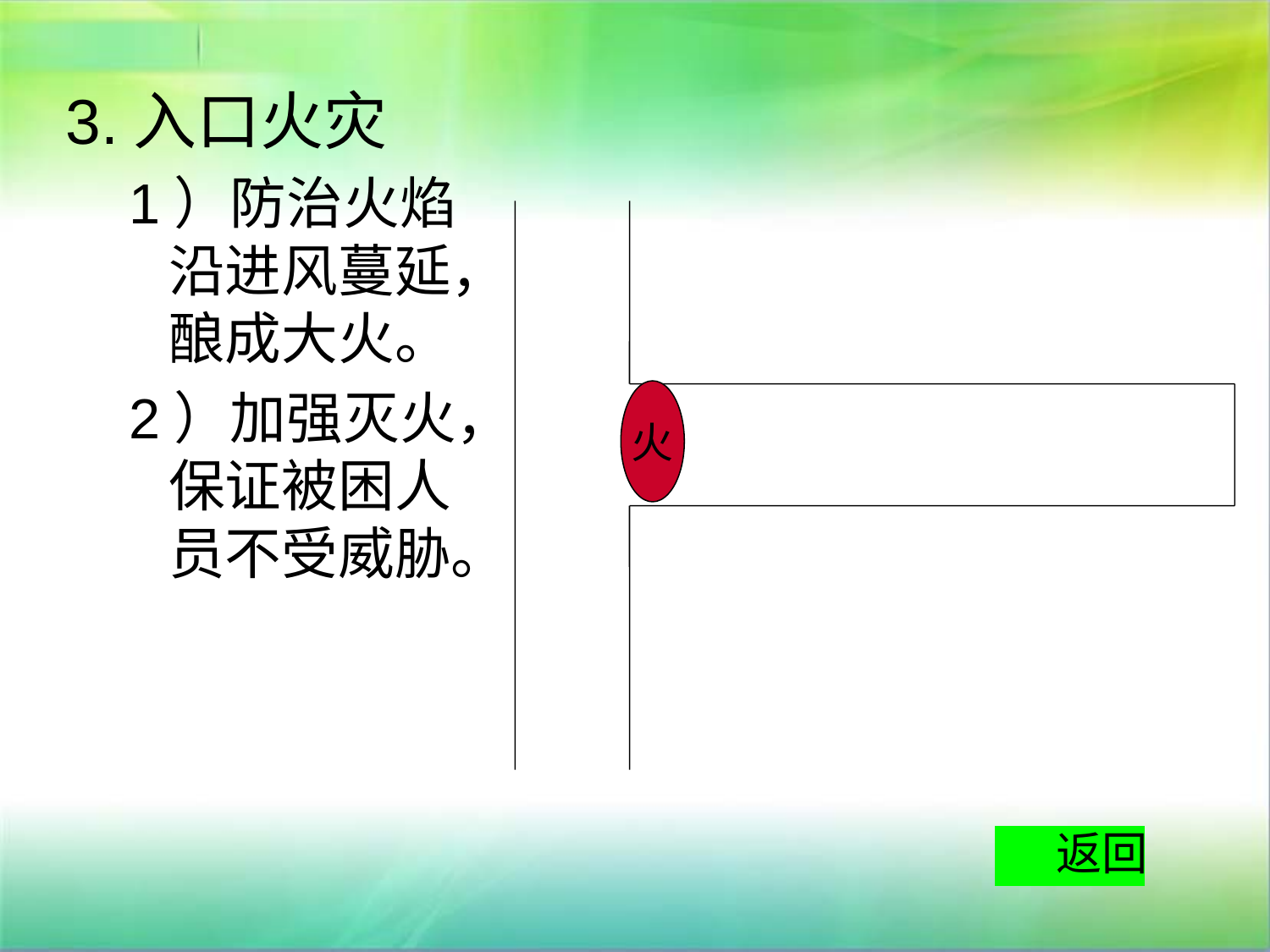

3.入口火灾
1）防治火焰沿进风蔓延，酿成大火。
2）加强灭火，保证被困人员不受威胁。

火
返回